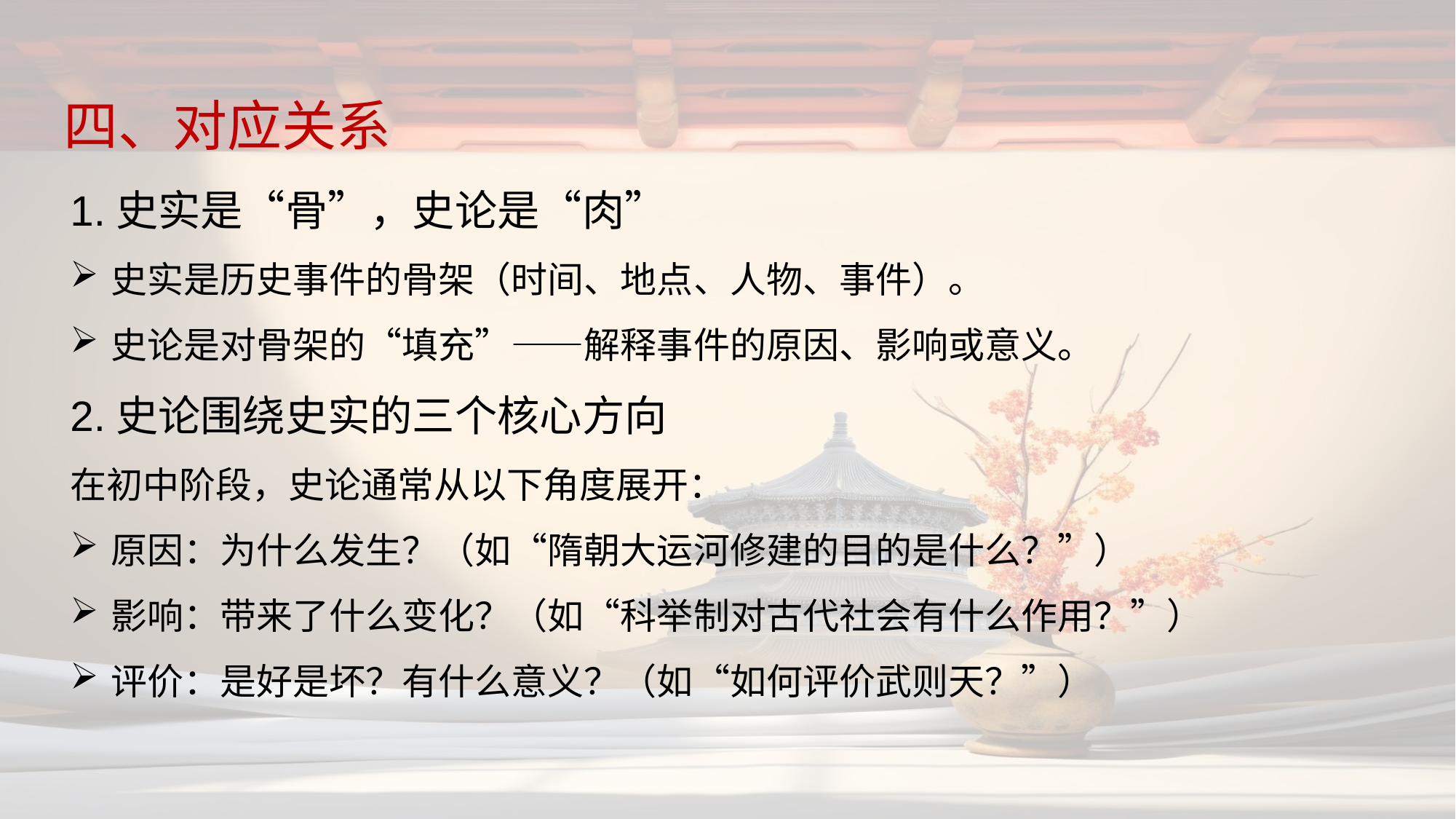

四、对应关系
1.史实是“骨”，史论是“肉”
史实是历史事件的骨架（时间、地点、人物、事件）。
史论是对骨架的“填充”——解释事件的原因、影响或意义。
2.史论围绕史实的三个核心方向
在初中阶段，史论通常从以下角度展开：
原因：为什么发生？（如“隋朝大运河修建的目的是什么？”）
影响：带来了什么变化？（如“科举制对古代社会有什么作用？”）
评价：是好是坏？有什么意义？（如“如何评价武则天？”）